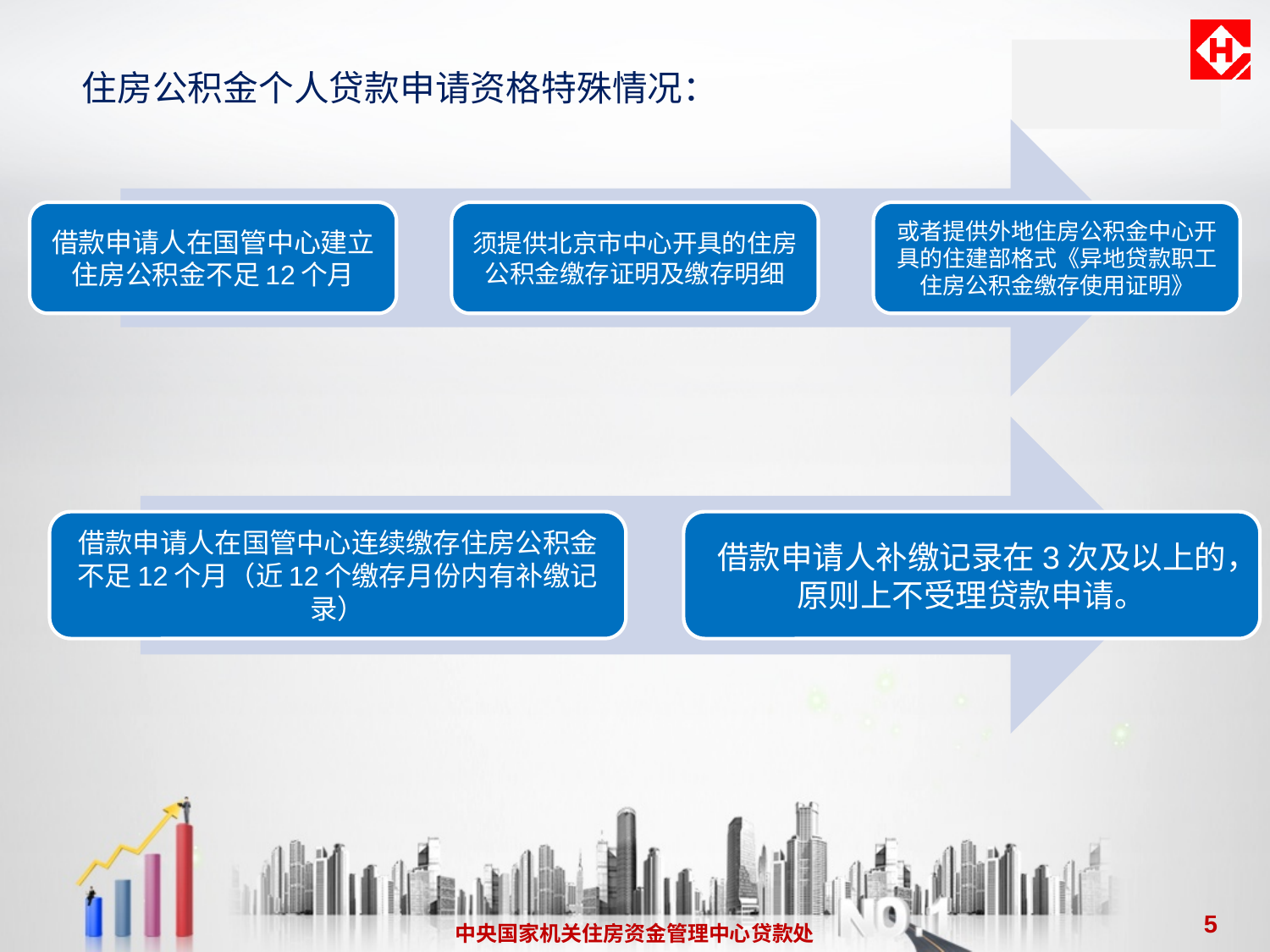

住房公积金个人贷款申请资格特殊情况：
借款申请人在国管中心建立住房公积金不足12个月
须提供北京市中心开具的住房公积金缴存证明及缴存明细
或者提供外地住房公积金中心开具的住建部格式《异地贷款职工住房公积金缴存使用证明》
借款申请人在国管中心连续缴存住房公积金不足12个月（近12个缴存月份内有补缴记录）
借款申请人补缴记录在3次及以上的，原则上不受理贷款申请。
5
中央国家机关住房资金管理中心贷款处